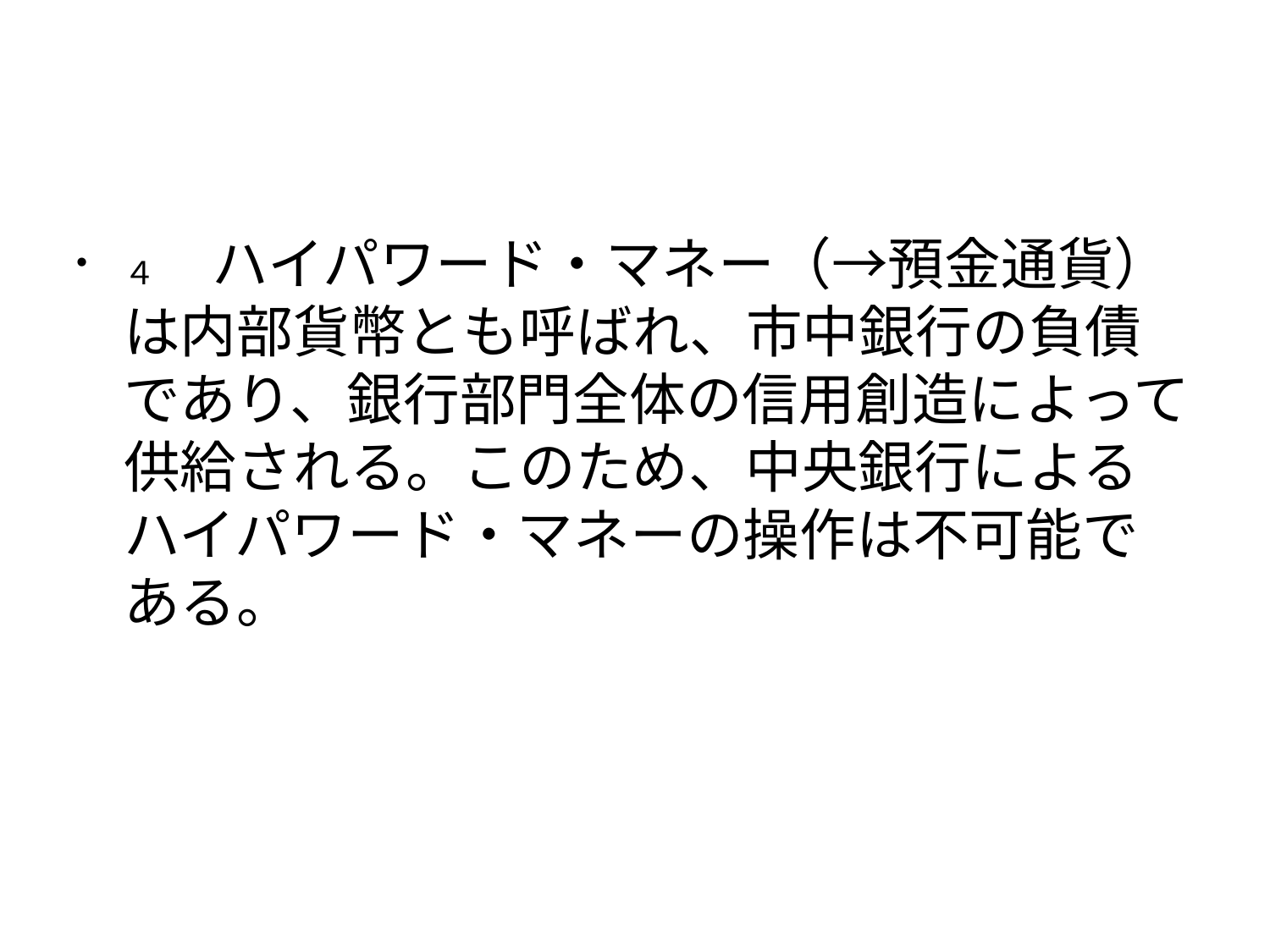

#
４　ハイパワード・マネー（→預金通貨）は内部貨幣とも呼ばれ、市中銀行の負債であり、銀行部門全体の信用創造によって供給される。このため、中央銀行によるハイパワード・マネーの操作は不可能である。